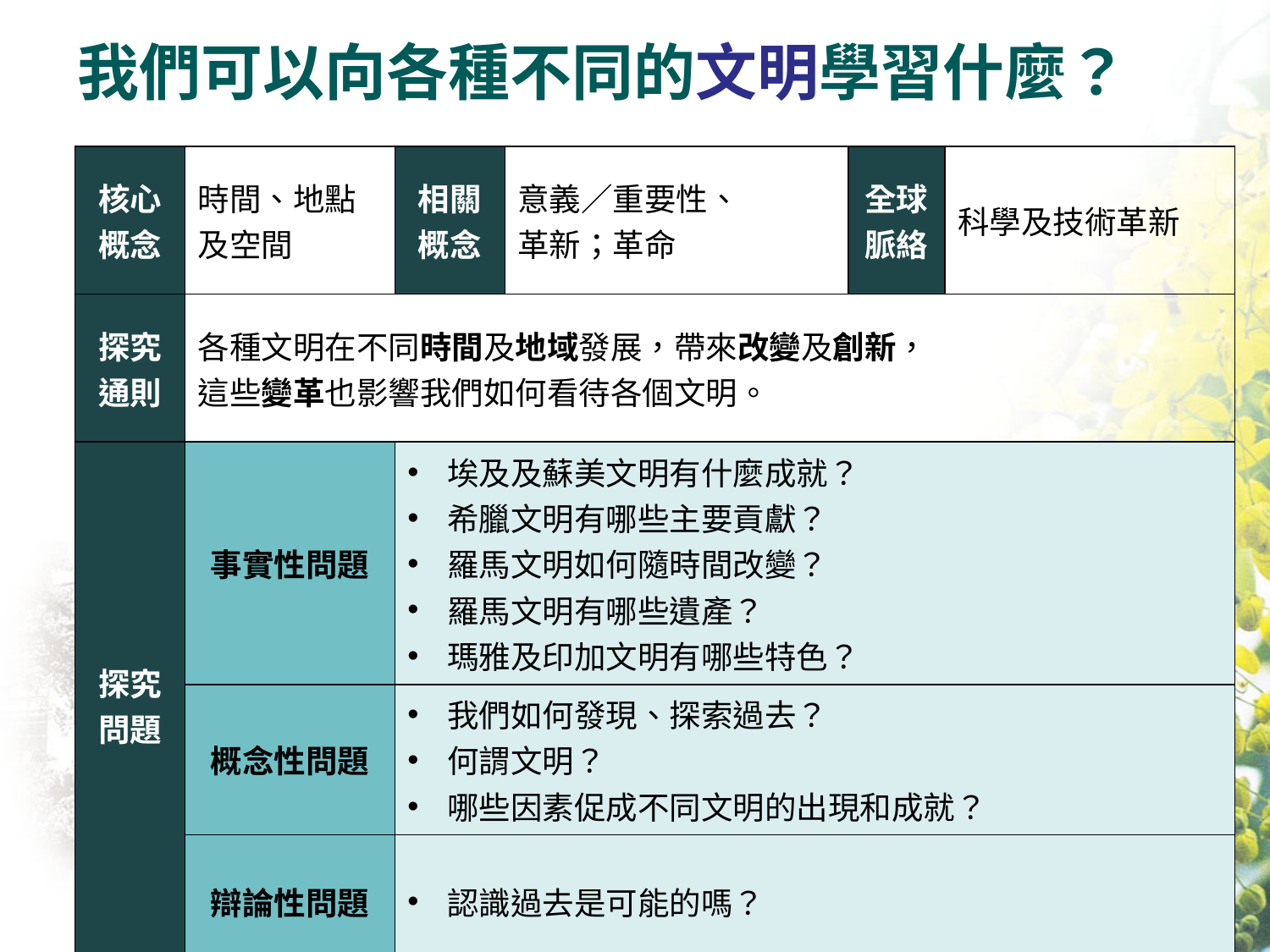

# 我們可以向各種不同的文明學習什麼？
| 核心概念 | 時間、地點及空間 | 相關概念 | 意義／重要性、 革新；革命 | 全球脈絡 | 科學及技術革新 |
| --- | --- | --- | --- | --- | --- |
| 探究通則 | 各種文明在不同時間及地域發展，帶來改變及創新， 這些變革也影響我們如何看待各個文明。 |  |  |  |  |
| 探究問題 | 事實性問題 | 埃及及蘇美文明有什麼成就？ 希臘文明有哪些主要貢獻？ 羅馬文明如何隨時間改變？ 羅馬文明有哪些遺產？ 瑪雅及印加文明有哪些特色？ |  |  |  |
|  | 概念性問題 | 我們如何發現、探索過去？ 何謂文明？ 哪些因素促成不同文明的出現和成就？ |  |  |  |
|  | 辯論性問題 | 認識過去是可能的嗎？ |  |  |  |